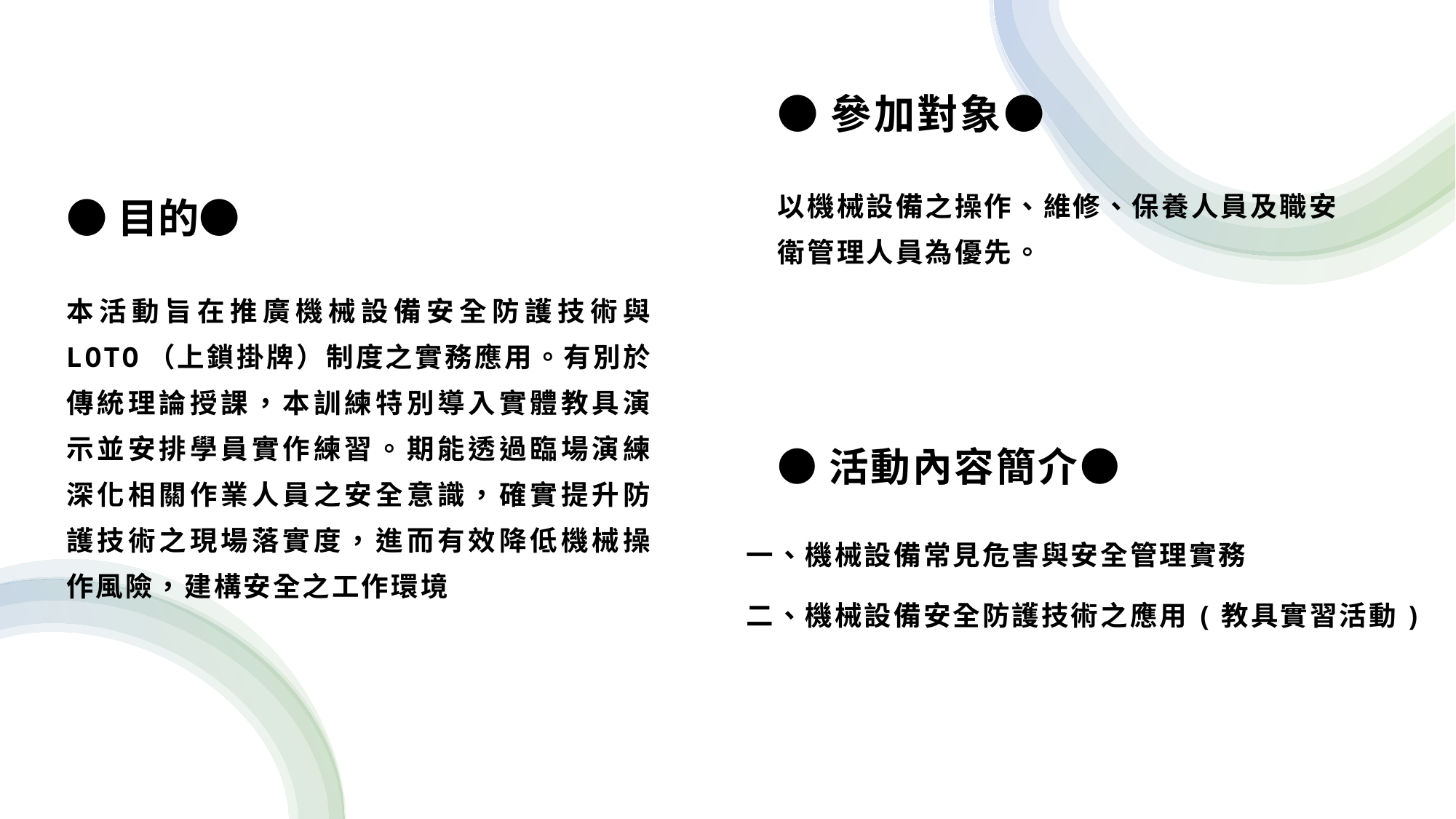

●參加對象●
以機械設備之操作、維修、保養人員及職安衛管理人員為優先。
# ●目的●
本活動旨在推廣機械設備安全防護技術與 LOTO（上鎖掛牌）制度之實務應用。有別於傳統理論授課，本訓練特別導入實體教具演示並安排學員實作練習。期能透過臨場演練深化相關作業人員之安全意識，確實提升防護技術之現場落實度，進而有效降低機械操作風險，建構安全之工作環境
●活動內容簡介●
一、機械設備常見危害與安全管理實務
二、機械設備安全防護技術之應用(教具實習活動)